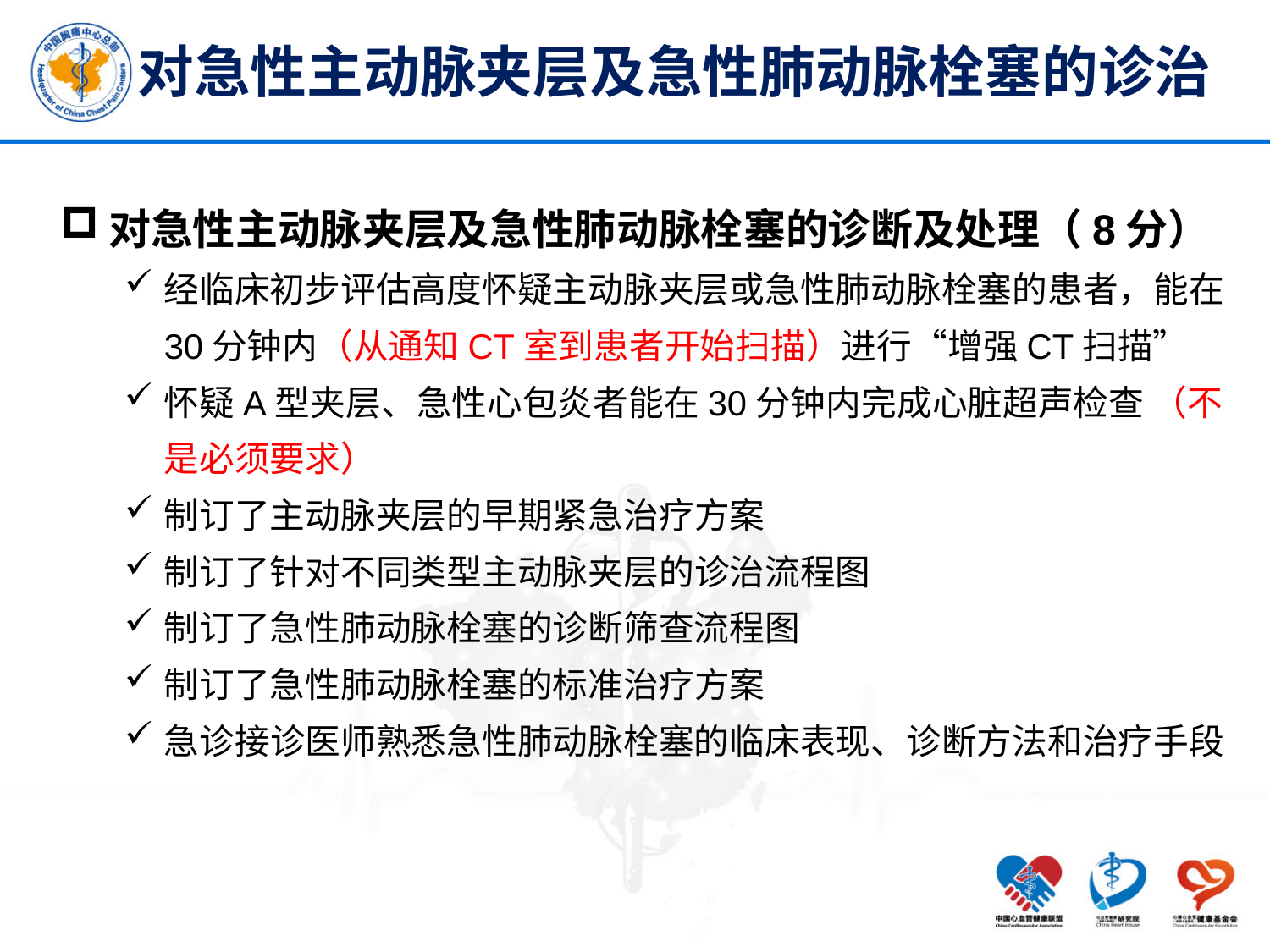

# 对急性主动脉夹层及急性肺动脉栓塞的诊治
对急性主动脉夹层及急性肺动脉栓塞的诊断及处理（8分）
经临床初步评估高度怀疑主动脉夹层或急性肺动脉栓塞的患者，能在30分钟内（从通知CT室到患者开始扫描）进行“增强CT扫描”
怀疑A型夹层、急性心包炎者能在30分钟内完成心脏超声检查 （不是必须要求）
制订了主动脉夹层的早期紧急治疗方案
制订了针对不同类型主动脉夹层的诊治流程图
制订了急性肺动脉栓塞的诊断筛查流程图
制订了急性肺动脉栓塞的标准治疗方案
急诊接诊医师熟悉急性肺动脉栓塞的临床表现、诊断方法和治疗手段